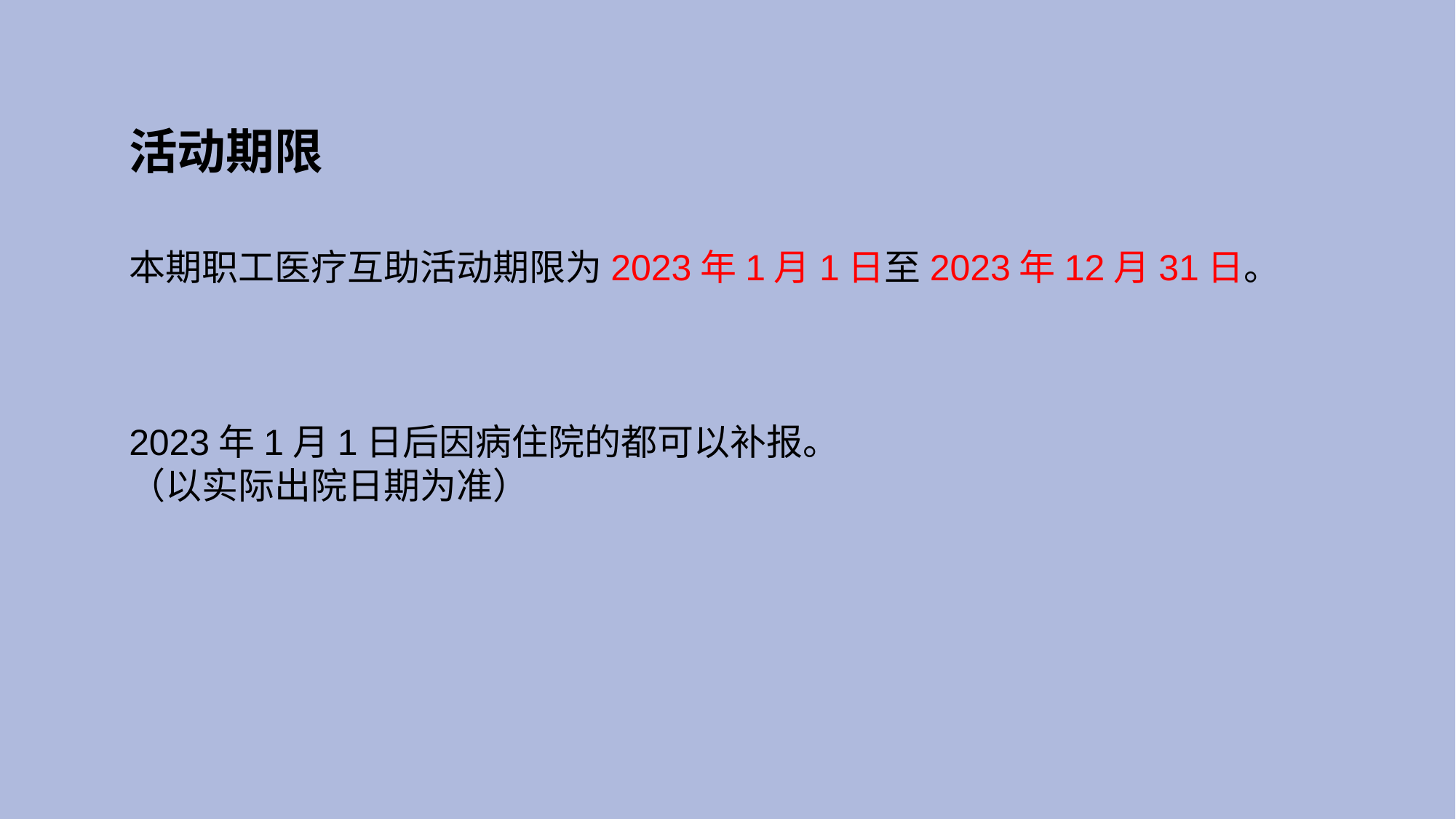

活动期限

本期职工医疗互助活动期限为2023年1月1日至2023年12月31日。

2023年1月1日后因病住院的都可以补报。
（以实际出院日期为准）